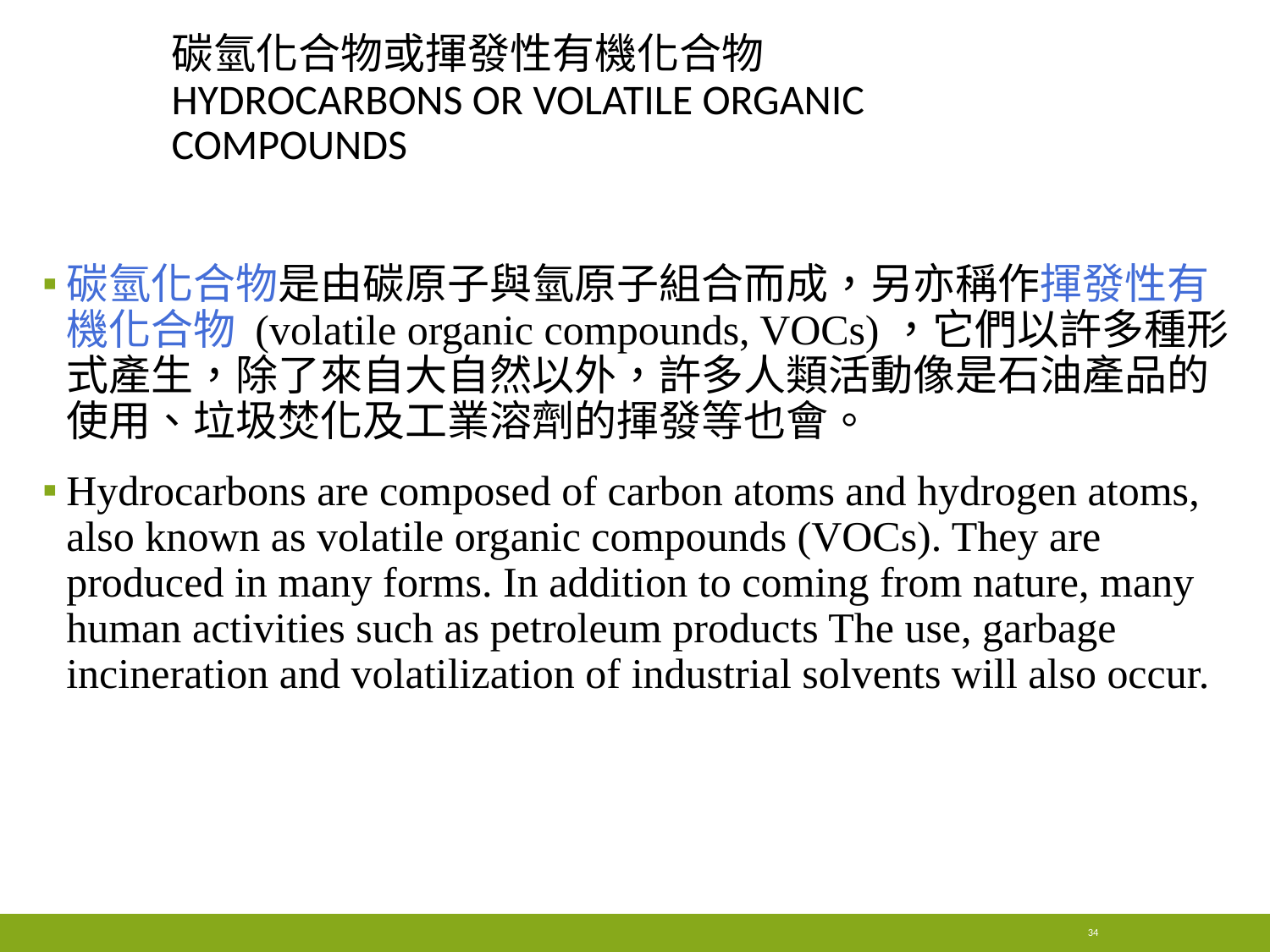

# 碳氫化合物或揮發性有機化合物 Hydrocarbons or volatile organic compounds
碳氫化合物是由碳原子與氫原子組合而成，另亦稱作揮發性有機化合物 (volatile organic compounds, VOCs)，它們以許多種形式產生，除了來自大自然以外，許多人類活動像是石油產品的使用、垃圾焚化及工業溶劑的揮發等也會。
Hydrocarbons are composed of carbon atoms and hydrogen atoms, also known as volatile organic compounds (VOCs). They are produced in many forms. In addition to coming from nature, many human activities such as petroleum products The use, garbage incineration and volatilization of industrial solvents will also occur.
34